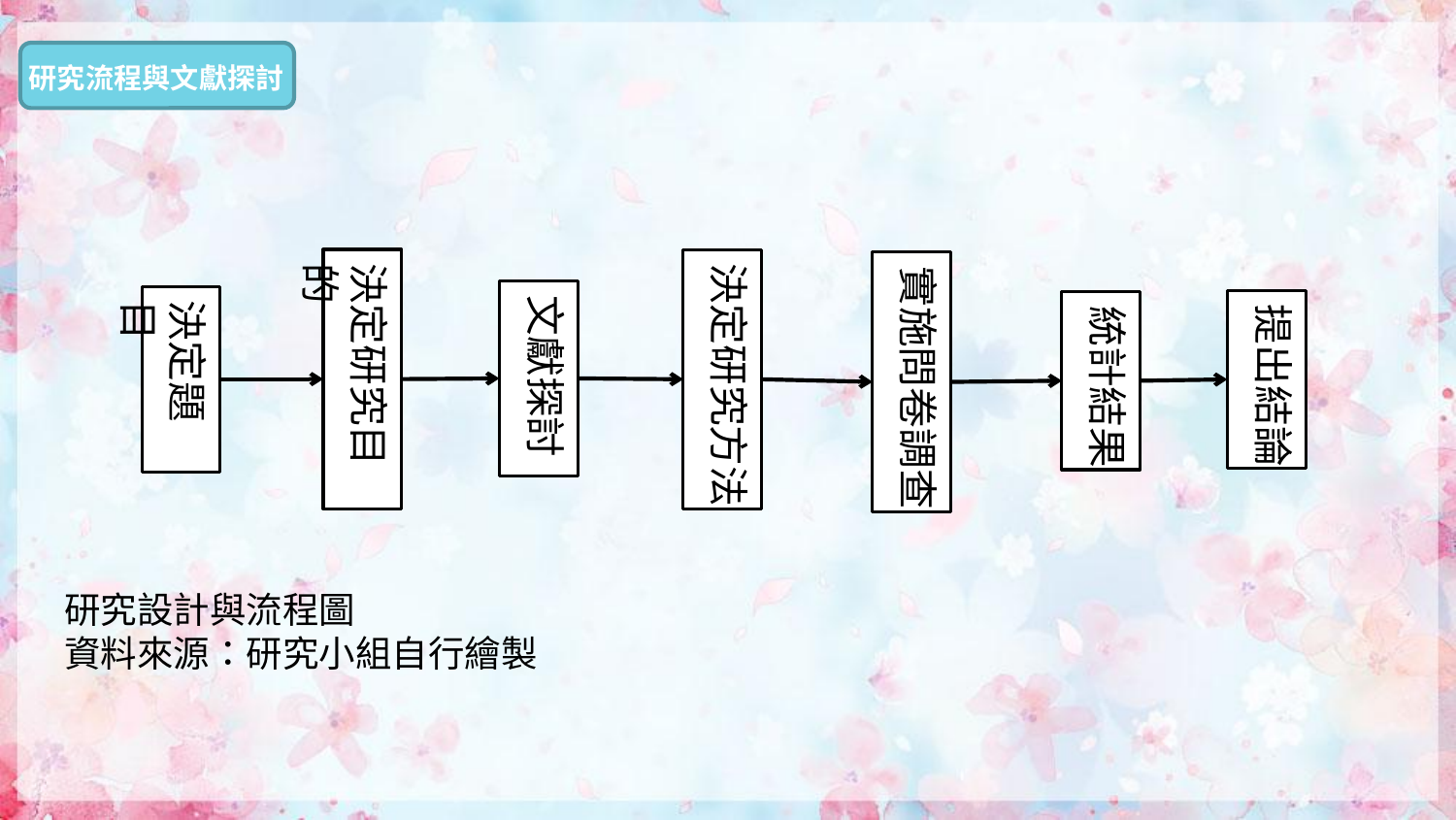

研究流程與文獻探討

決定研究目的
決定研究方法
實施問卷調查
文獻探討
決定題目
提出結論
統計結果

研究設計與流程圖
資料來源：研究小組自行繪製